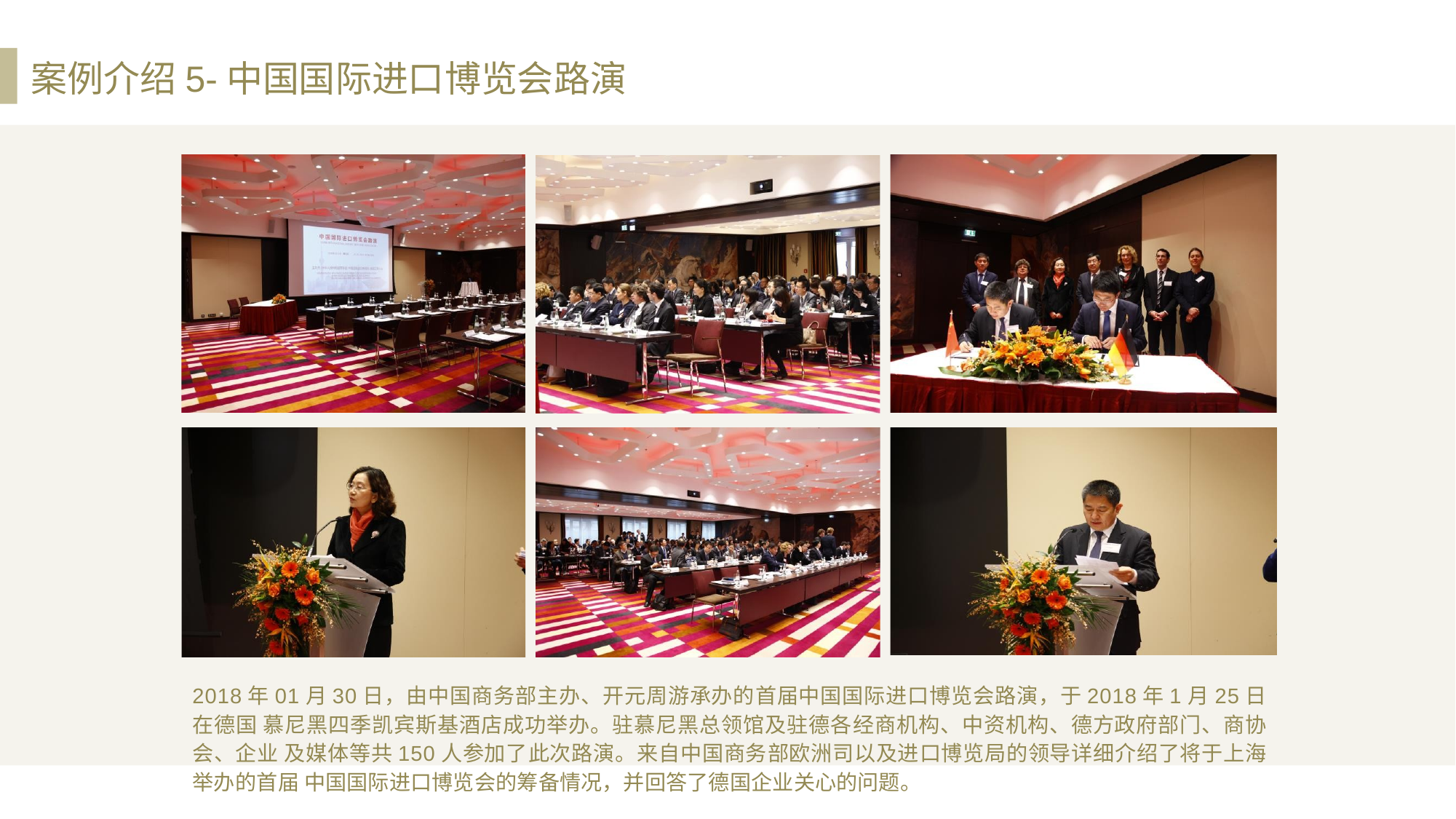

案例介绍5-中国国际进口博览会路演

2018年01月30日，由中国商务部主办、开元周游承办的首届中国国际进口博览会路演，于2018年1月25日在德国 慕尼黑四季凯宾斯基酒店成功举办。驻慕尼黑总领馆及驻德各经商机构、中资机构、德方政府部门、商协会、企业 及媒体等共150人参加了此次路演。来自中国商务部欧洲司以及进口博览局的领导详细介绍了将于上海举办的首届 中国国际进口博览会的筹备情况，并回答了德国企业关心的问题。